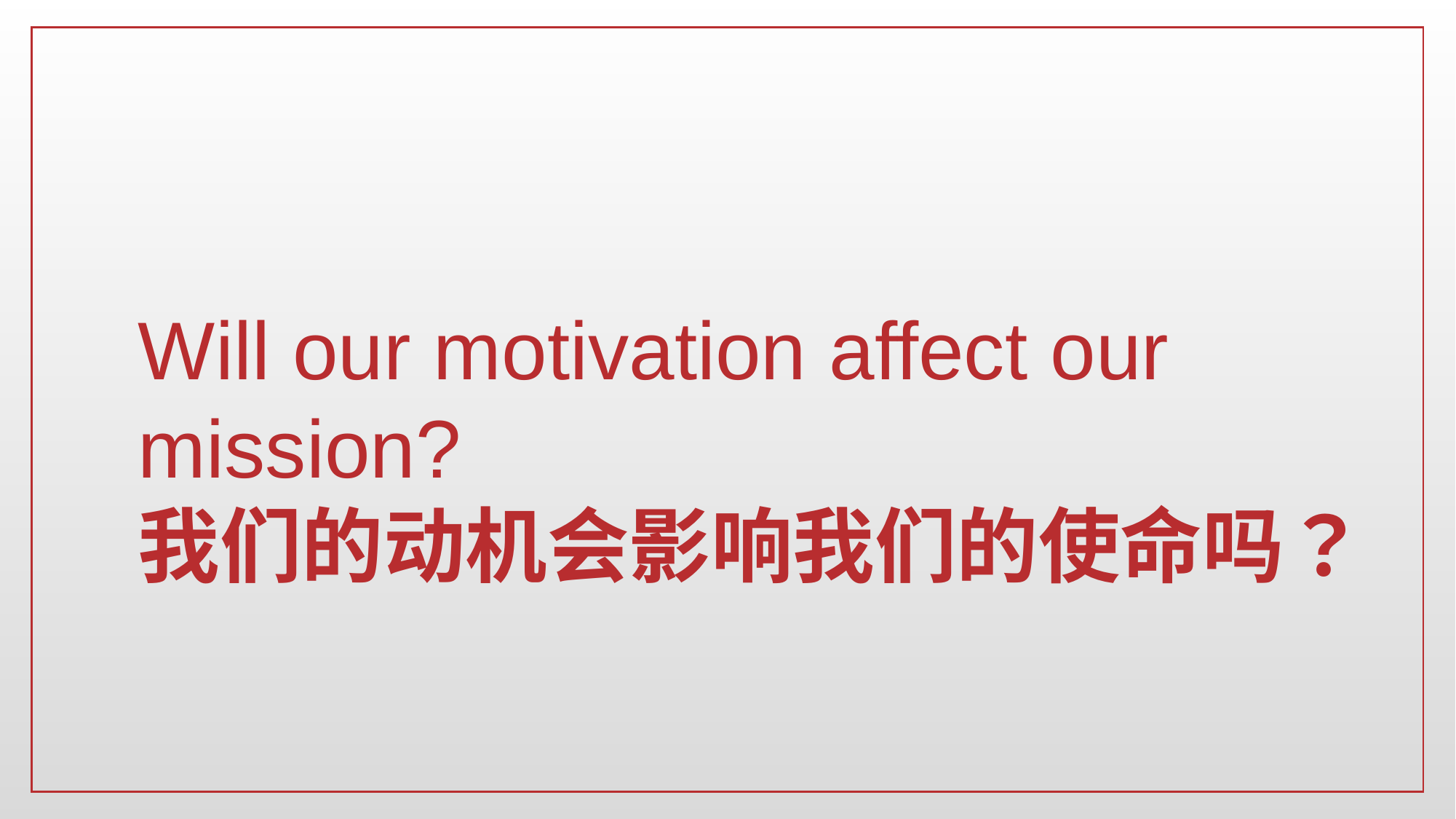

# Will our motivation affect our mission? 我们的动机会影响我们的使命吗？